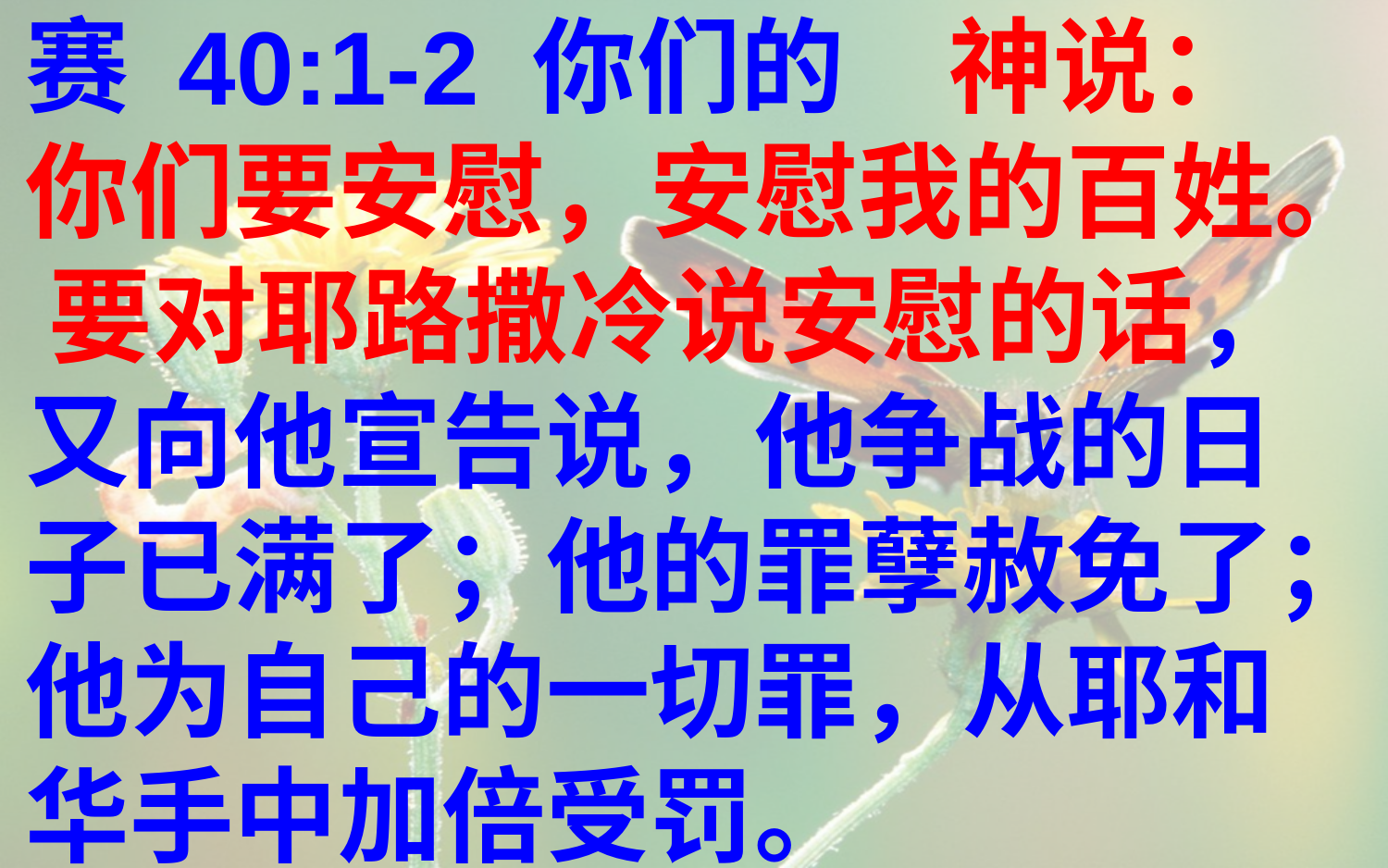

赛 40:1-2 你们的　神说：你们要安慰，安慰我的百姓。 要对耶路撒冷说安慰的话，又向他宣告说，他争战的日子已满了；他的罪孽赦免了；他为自己的一切罪，从耶和华手中加倍受罚。